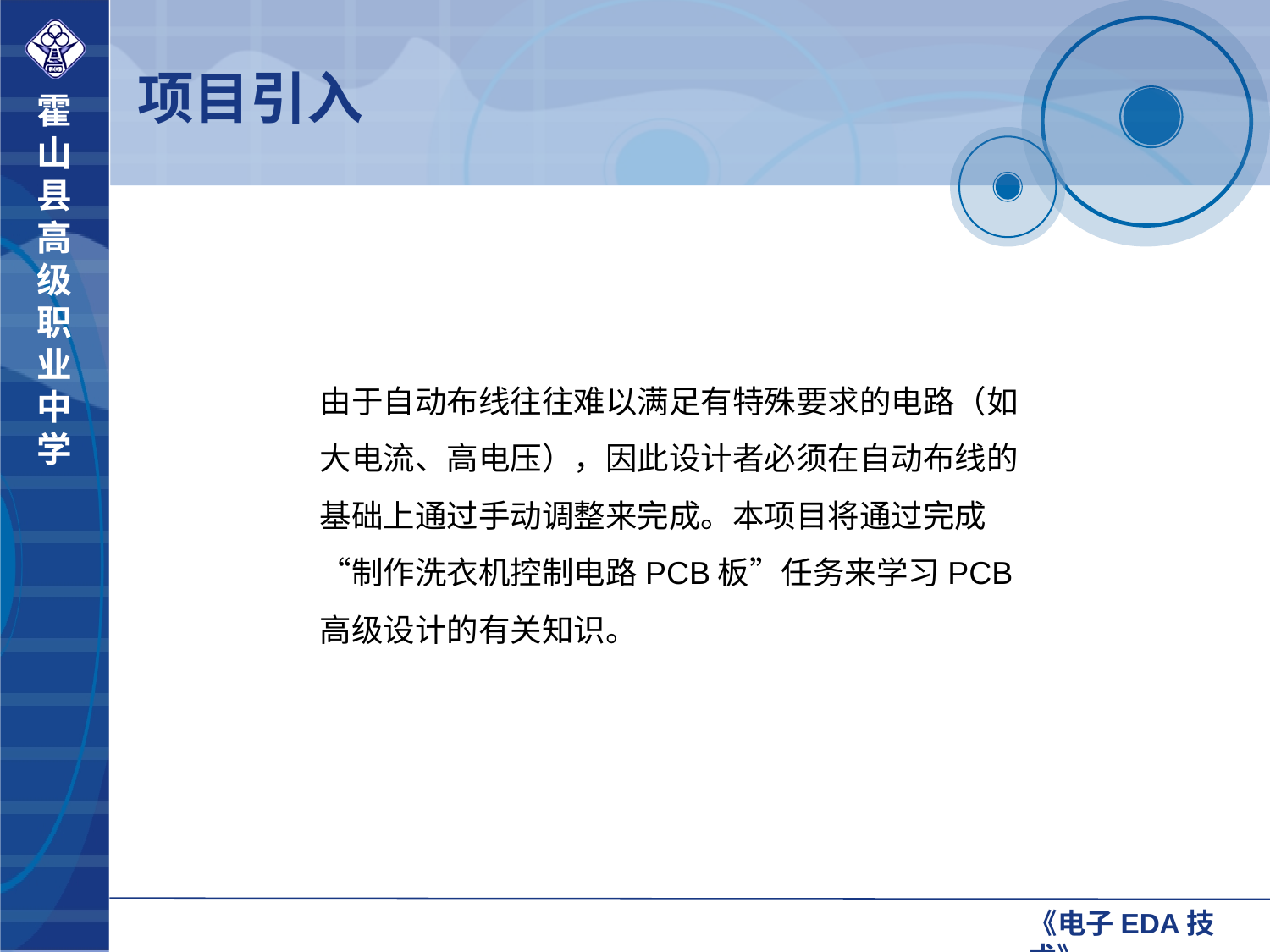

# 项目引入
由于自动布线往往难以满足有特殊要求的电路（如大电流、高电压），因此设计者必须在自动布线的基础上通过手动调整来完成。本项目将通过完成“制作洗衣机控制电路PCB板”任务来学习PCB高级设计的有关知识。